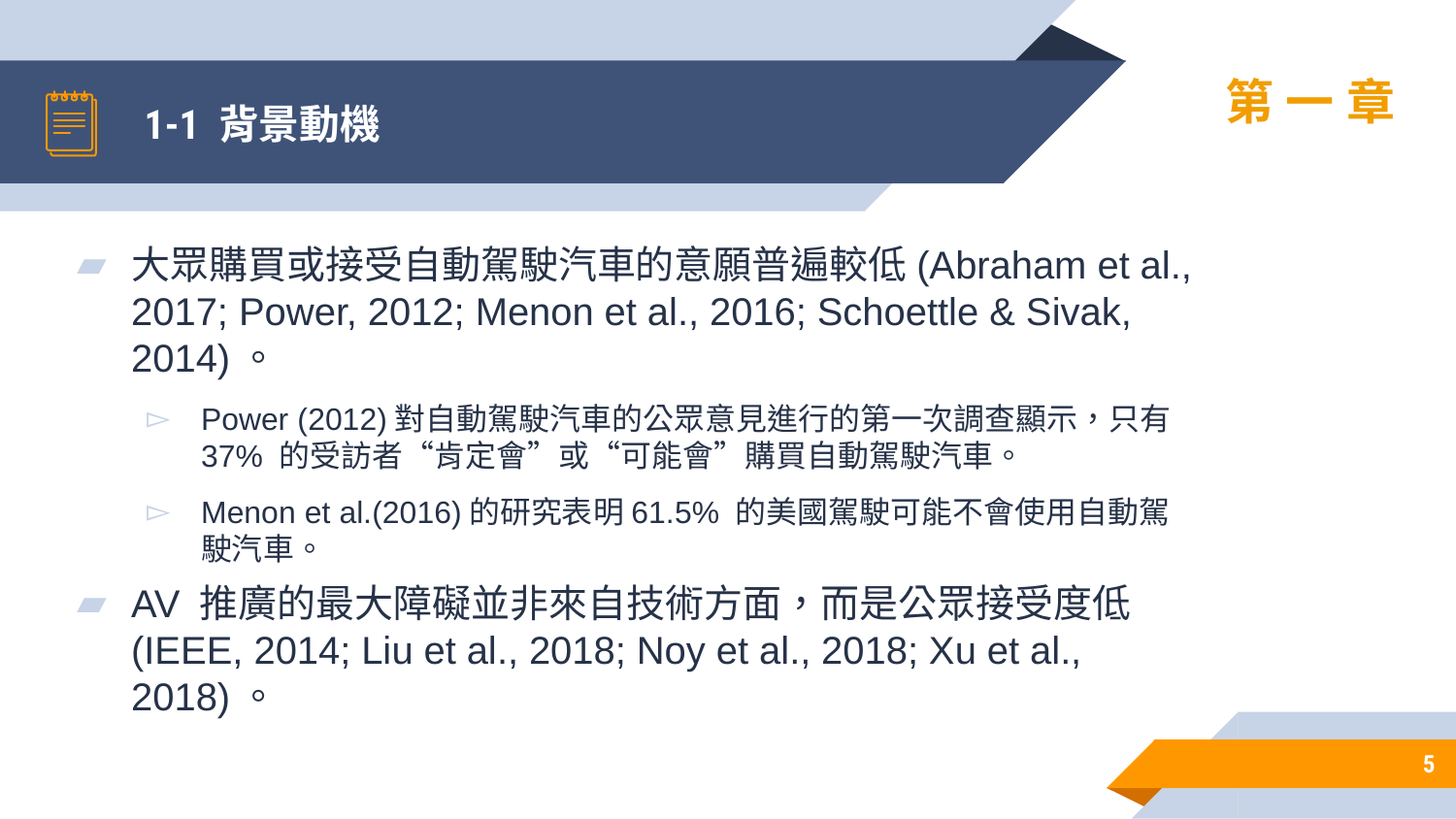

# 1-1 背景動機
第一章

大眾購買或接受自動駕駛汽車的意願普遍較低(Abraham et al., 2017; Power, 2012; Menon et al., 2016; Schoettle & Sivak, 2014)。
Power (2012)對自動駕駛汽車的公眾意見進行的第一次調查顯示，只有 37% 的受訪者“肯定會”或“可能會”購買自動駕駛汽車。
Menon et al.(2016)的研究表明61.5% 的美國駕駛可能不會使用自動駕駛汽車。
AV 推廣的最大障礙並非來自技術方面，而是公眾接受度低(IEEE, 2014; Liu et al., 2018; Noy et al., 2018; Xu et al., 2018)。

5